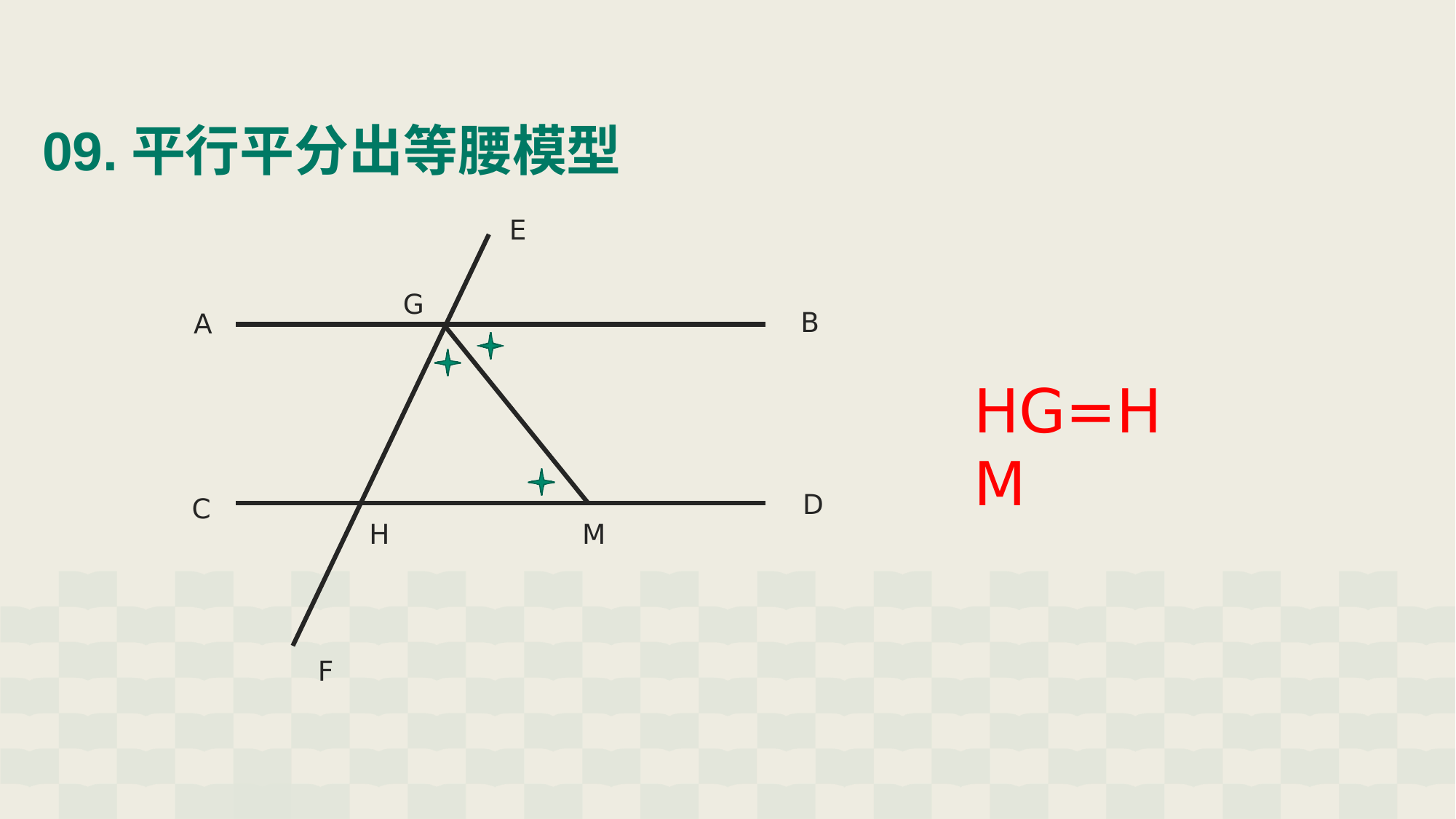

# 09.平行平分出等腰模型
E

G
B
A

HG=HM

D
C

H
M
F